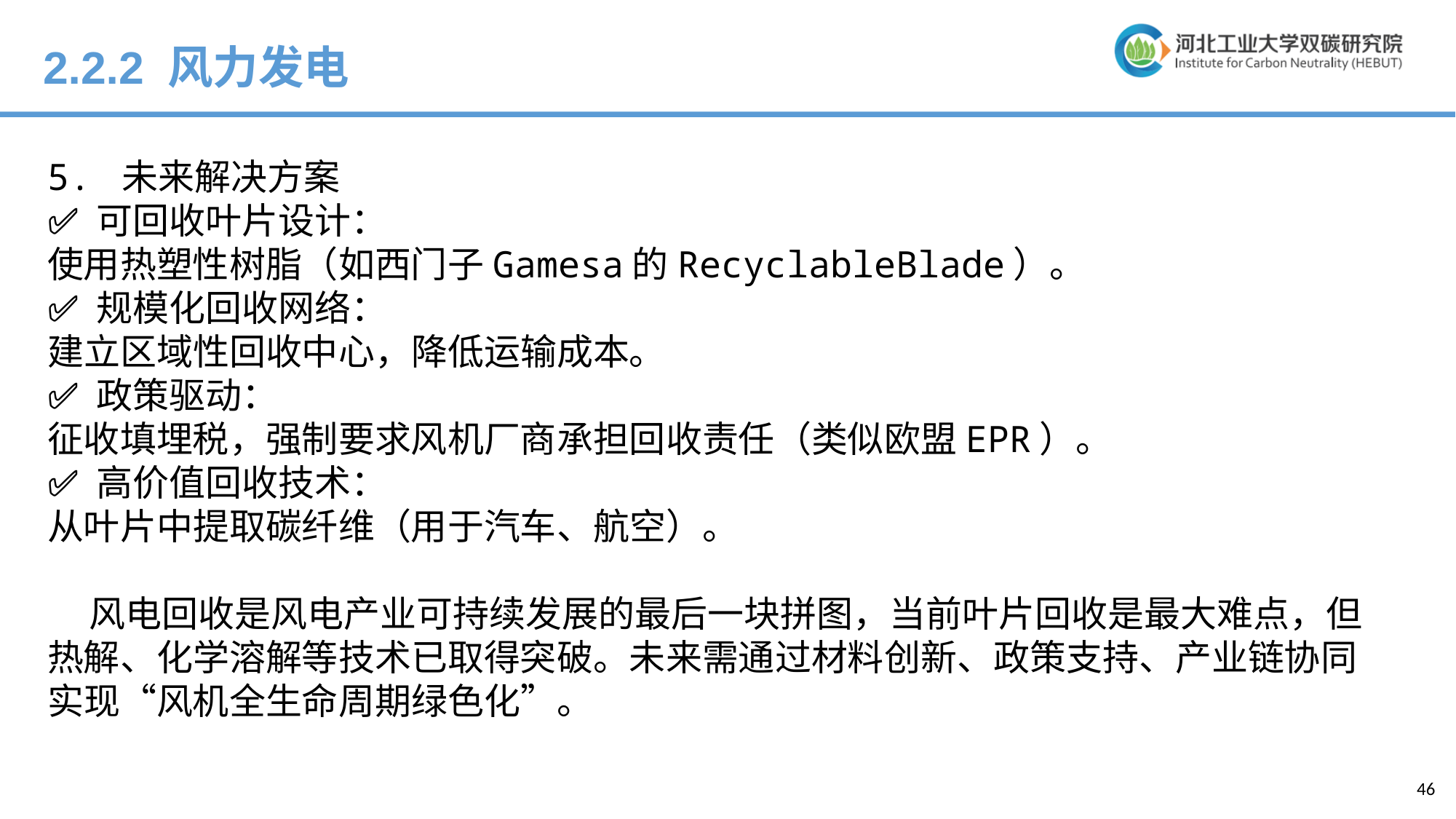

2.2.2 风力发电

5. 未来解决方案
✅ 可回收叶片设计：
使用热塑性树脂（如西门子Gamesa的RecyclableBlade）。
✅ 规模化回收网络：
建立区域性回收中心，降低运输成本。
✅ 政策驱动：
征收填埋税，强制要求风机厂商承担回收责任（类似欧盟EPR）。
✅ 高价值回收技术：
从叶片中提取碳纤维（用于汽车、航空）。

    风电回收是风电产业可持续发展的最后一块拼图，当前叶片回收是最大难点，但热解、化学溶解等技术已取得突破。未来需通过材料创新、政策支持、产业链协同实现“风机全生命周期绿色化”。
46